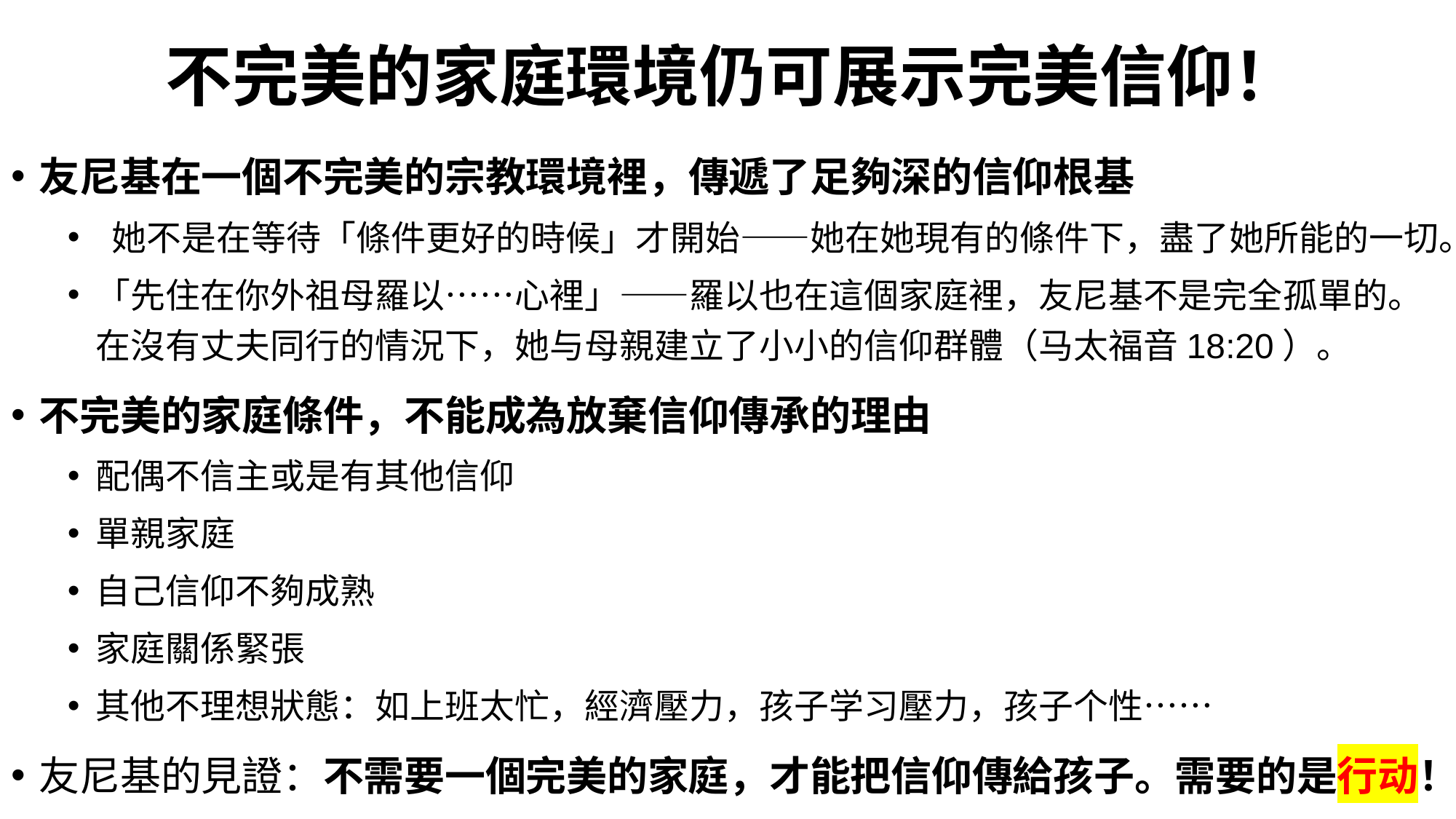

# 不完美的家庭環境仍可展示完美信仰！
友尼基在一個不完美的宗教環境裡，傳遞了足夠深的信仰根基
 她不是在等待「條件更好的時候」才開始——她在她現有的條件下，盡了她所能的一切。
「先住在你外祖母羅以……心裡」——羅以也在這個家庭裡，友尼基不是完全孤單的。在沒有丈夫同行的情況下，她与母親建立了小小的信仰群體（马太福音18:20）。
不完美的家庭條件，不能成為放棄信仰傳承的理由
配偶不信主或是有其他信仰
單親家庭
自己信仰不夠成熟
家庭關係緊張
其他不理想狀態：如上班太忙，經濟壓力，孩子学习壓力，孩子个性……
友尼基的見證：不需要一個完美的家庭，才能把信仰傳給孩子。需要的是行动！